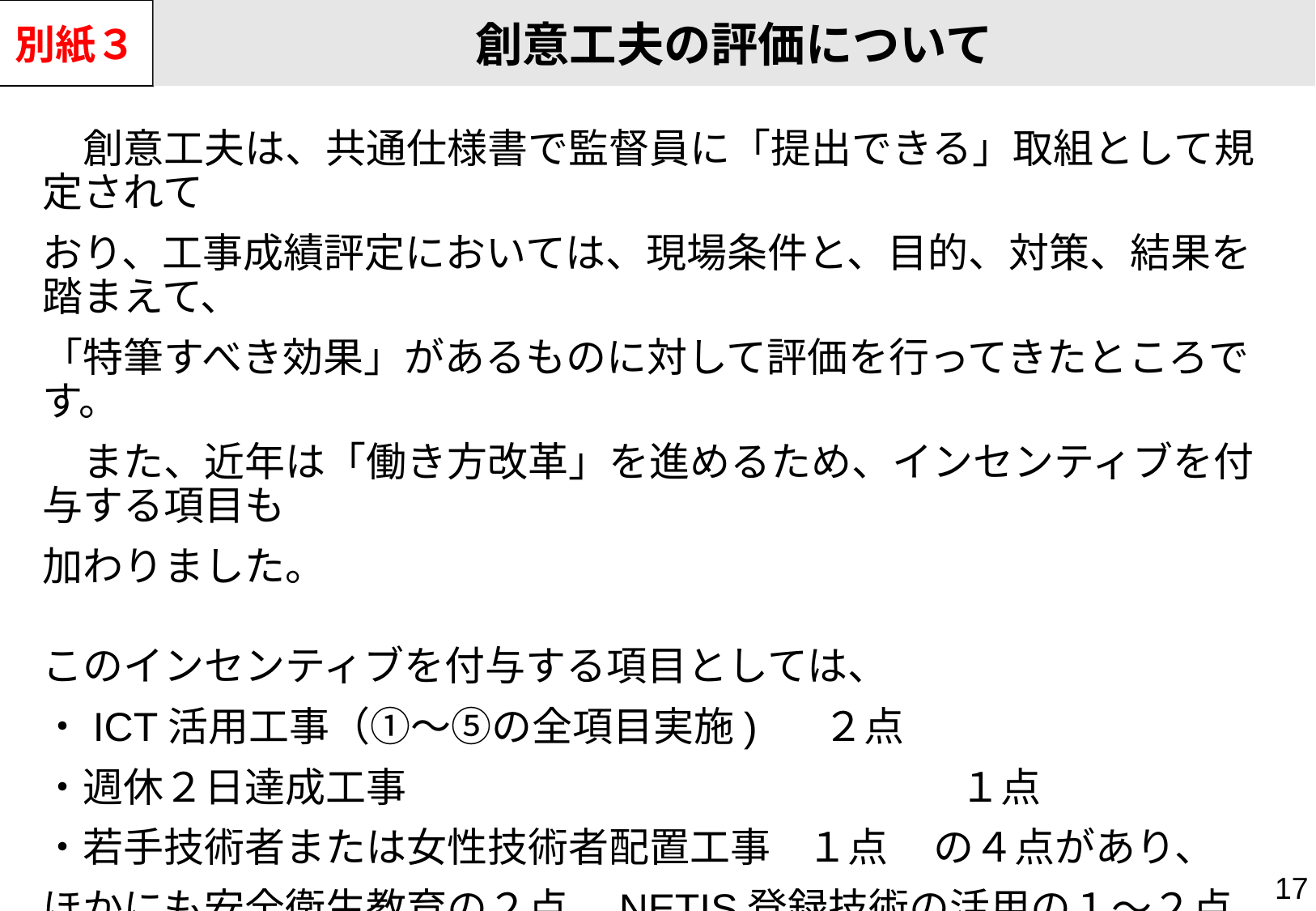

別紙３
創意工夫の評価について
　創意工夫は、共通仕様書で監督員に「提出できる」取組として規定されて
おり、工事成績評定においては、現場条件と、目的、対策、結果を踏まえて、
「特筆すべき効果」があるものに対して評価を行ってきたところです。
　また、近年は「働き方改革」を進めるため、インセンティブを付与する項目も
加わりました。

このインセンティブを付与する項目としては、
・ICT活用工事（①～⑤の全項目実施)     ２点
・週休２日達成工事　　　　　　　　　　　　　   １点
・若手技術者または女性技術者配置工事    １点     の４点があり、
ほかにも安全衛生教育の２点、NETIS登録技術の活用の１～２点を
合わせると、創意工夫の点数上限（７点）を上回る状況です。

17